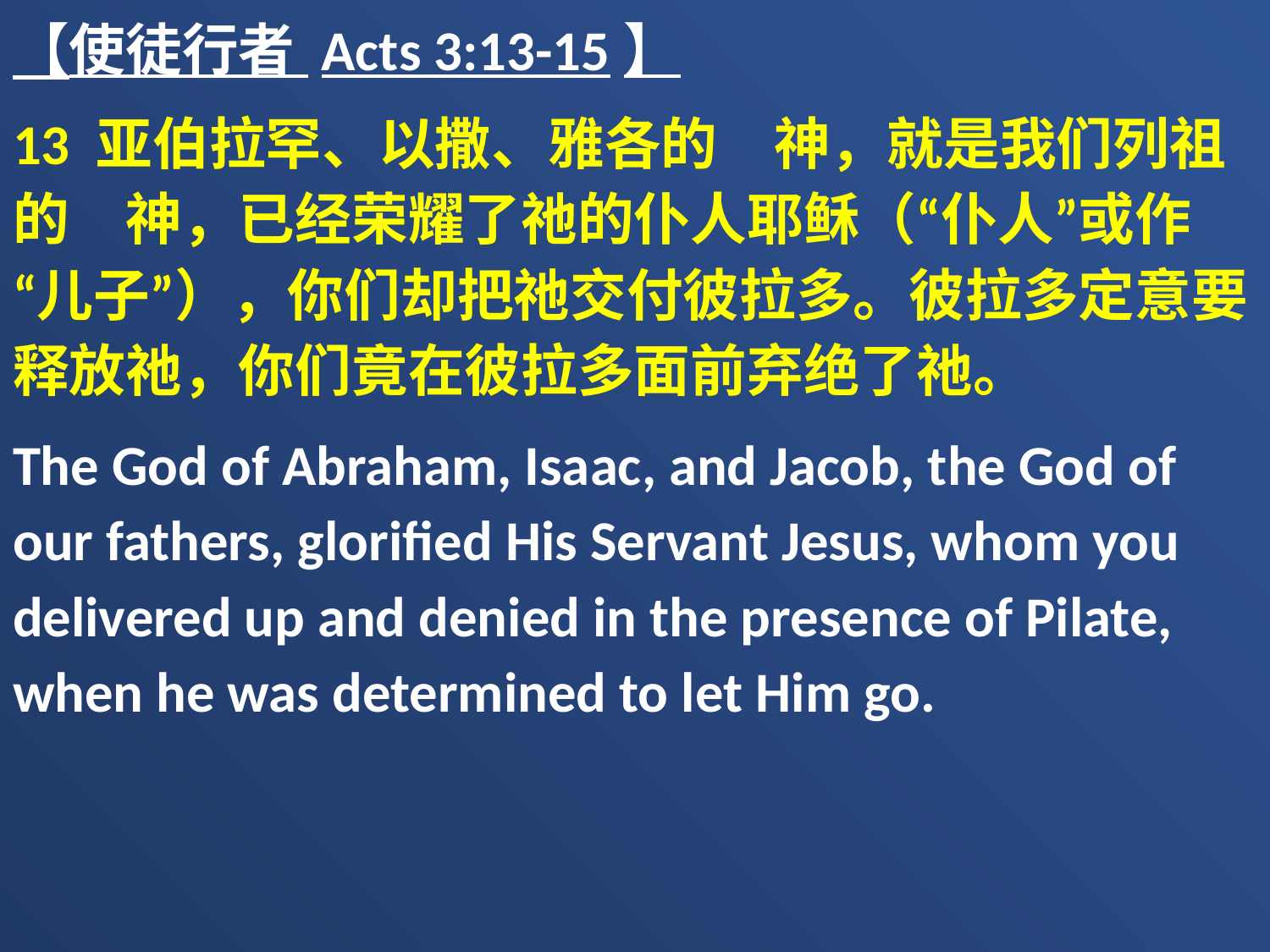

【使徒行者 Acts 3:13-15】
13 亚伯拉罕、以撒、雅各的　神，就是我们列祖的　神，已经荣耀了祂的仆人耶稣（“仆人”或作“儿子”），你们却把祂交付彼拉多。彼拉多定意要释放祂，你们竟在彼拉多面前弃绝了祂。
The God of Abraham, Isaac, and Jacob, the God of our fathers, glorified His Servant Jesus, whom you delivered up and denied in the presence of Pilate, when he was determined to let Him go.